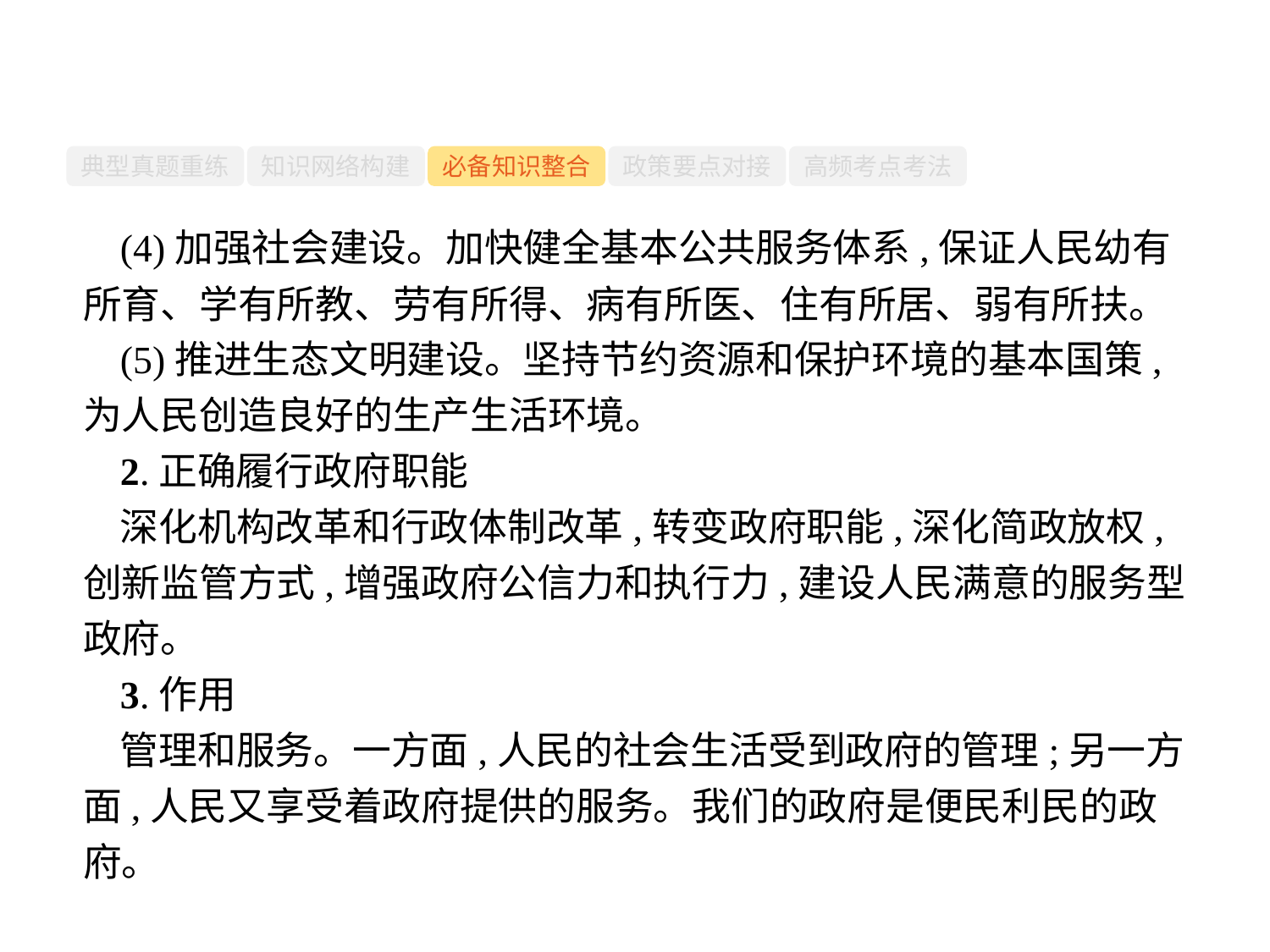

-52-
典型真题重练
知识网络构建
必备知识整合
政策要点对接
高频考点考法
(4)加强社会建设。加快健全基本公共服务体系,保证人民幼有所育、学有所教、劳有所得、病有所医、住有所居、弱有所扶。
(5)推进生态文明建设。坚持节约资源和保护环境的基本国策,为人民创造良好的生产生活环境。
2.正确履行政府职能
深化机构改革和行政体制改革,转变政府职能,深化简政放权,创新监管方式,增强政府公信力和执行力,建设人民满意的服务型政府。
3.作用
管理和服务。一方面,人民的社会生活受到政府的管理;另一方面,人民又享受着政府提供的服务。我们的政府是便民利民的政府。